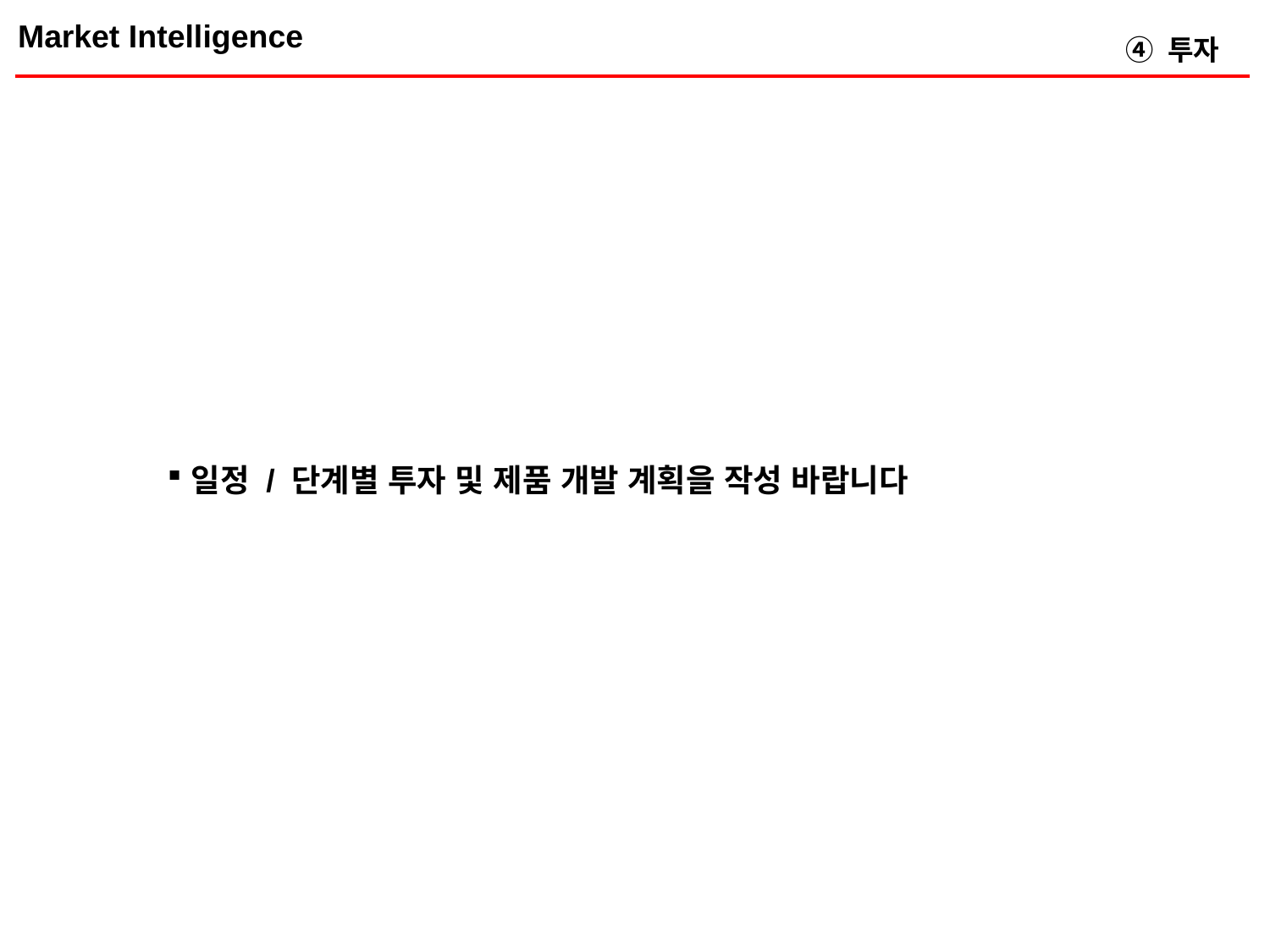

Market Intelligence
④ 투자
일정 / 단계별 투자 및 제품 개발 계획을 작성 바랍니다